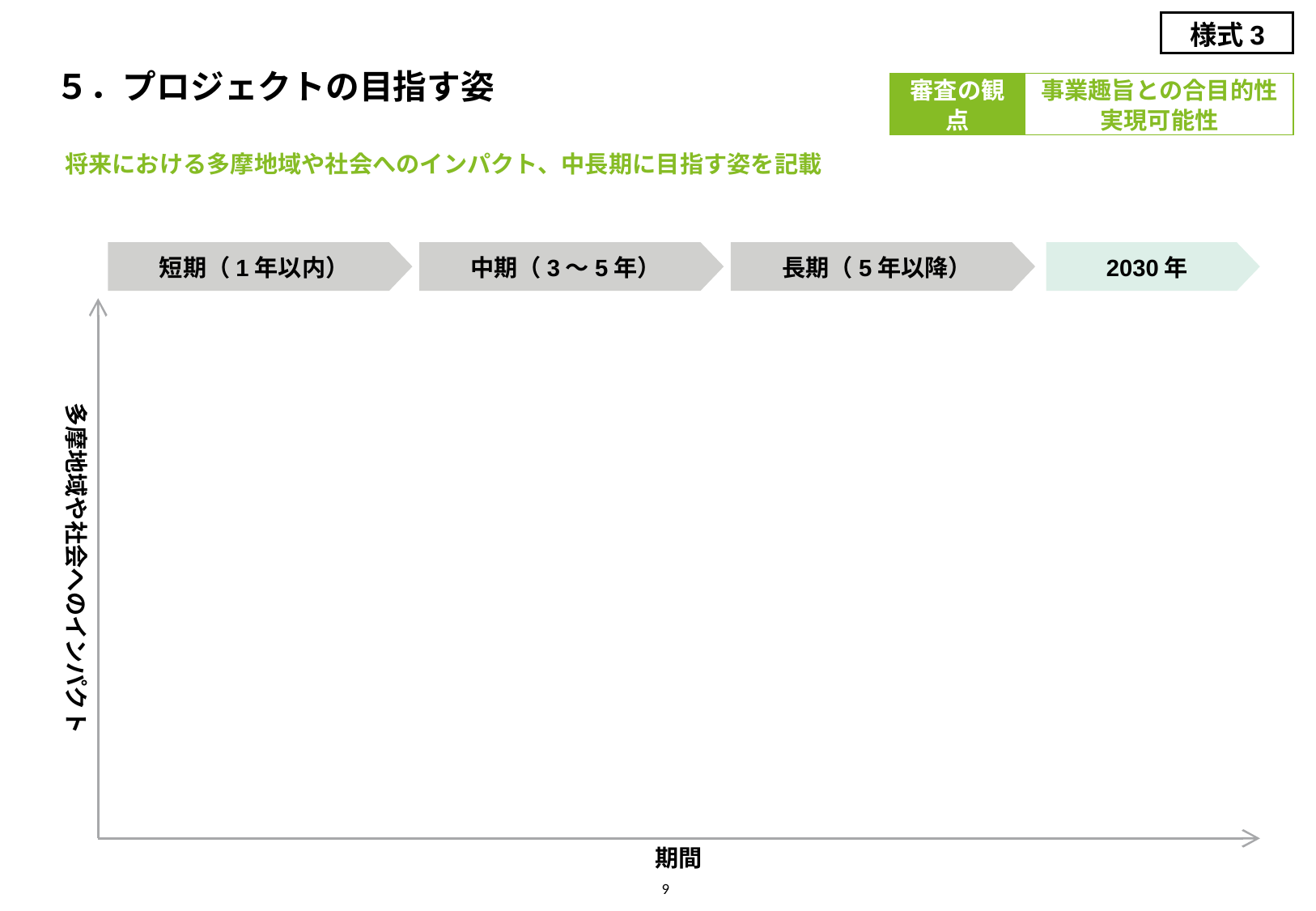

様式3
# ５．プロジェクトの目指す姿
審査の観点
事業趣旨との合目的性
実現可能性
将来における多摩地域や社会へのインパクト、中長期に目指す姿を記載
短期（1年以内）
中期（3～5年）
長期（5年以降）
2030年
多摩地域や社会へのインパクト
期間
9